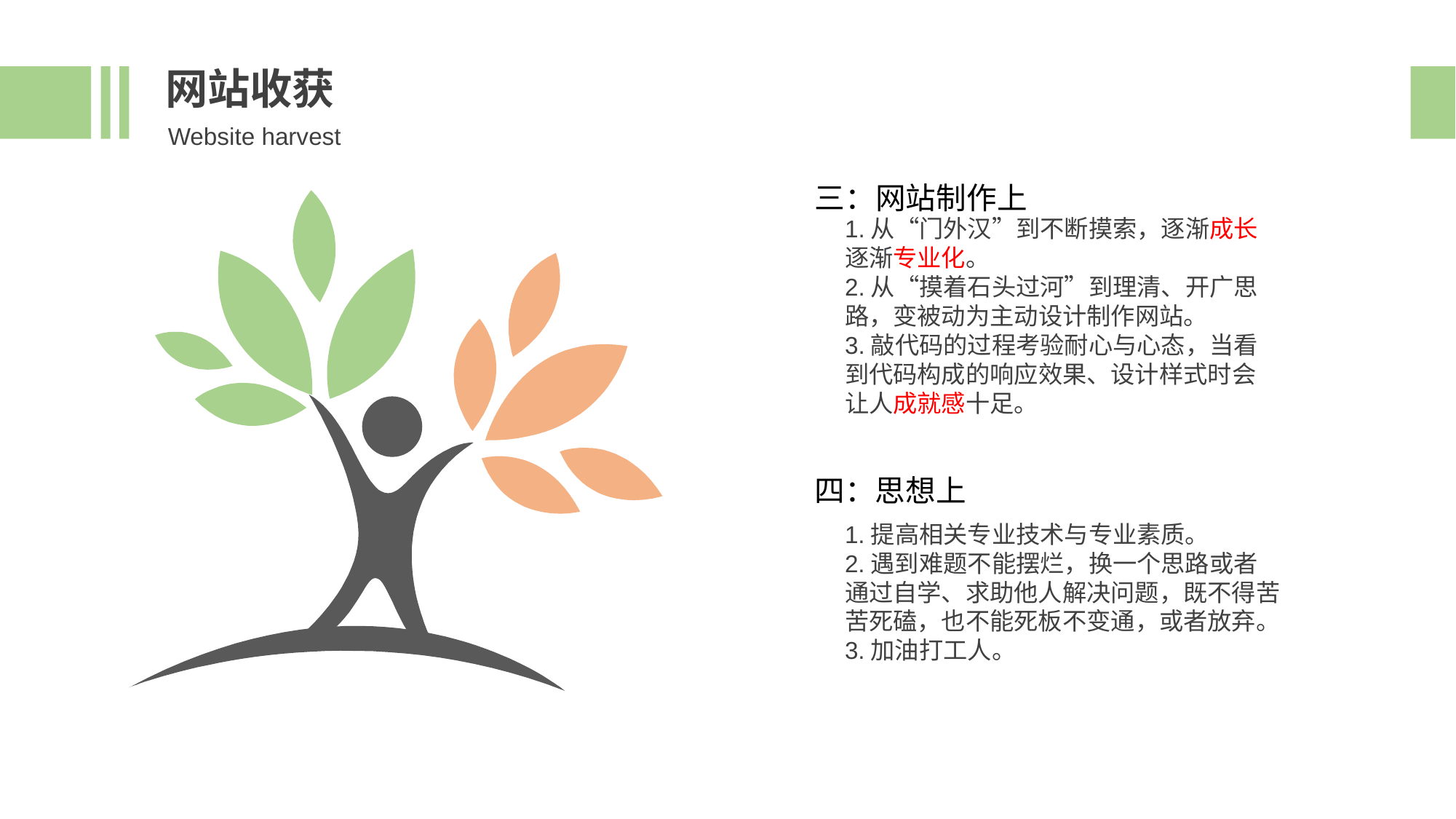

网站收获

Website harvest
三：网站制作上

1.从“门外汉”到不断摸索，逐渐成长逐渐专业化。
2.从“摸着石头过河”到理清、开广思路，变被动为主动设计制作网站。
3.敲代码的过程考验耐心与心态，当看到代码构成的响应效果、设计样式时会让人成就感十足。

四：思想上

1.提高相关专业技术与专业素质。
2.遇到难题不能摆烂，换一个思路或者通过自学、求助他人解决问题，既不得苦苦死磕，也不能死板不变通，或者放弃。
3.加油打工人。